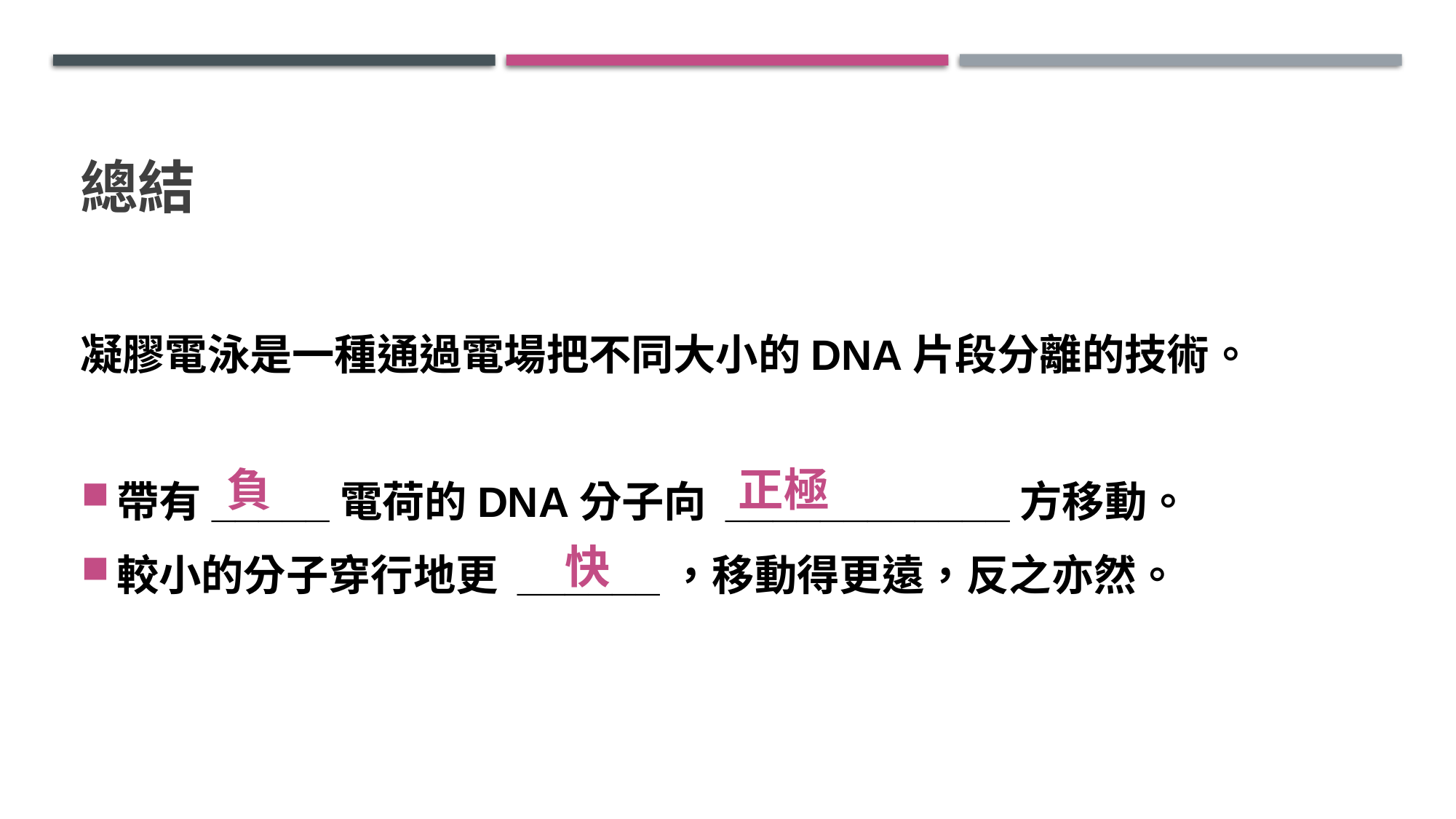

# 總結
凝膠電泳是一種通過電場把不同大小的DNA片段分離的技術。

帶有_____電荷的DNA分子向 ____________方移動。
較小的分子穿行地更 ______，移動得更遠，反之亦然。

負
正極
快